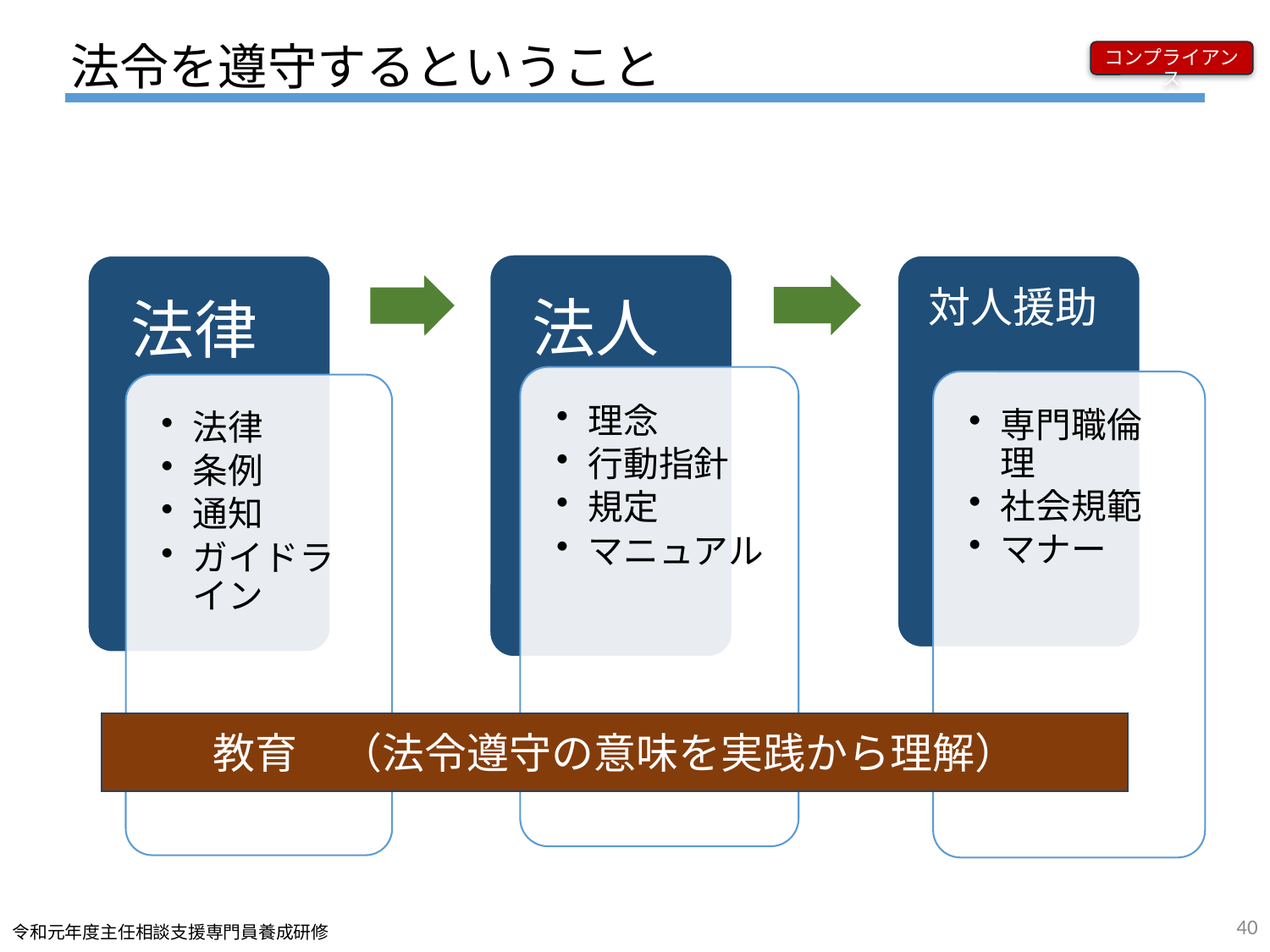

# 法令を遵守するということ
コンプライアンス
法律
法律
条例
通知
ガイドライン

法人
理念
行動指針
規定
マニュアル

対人援助
専門職倫理
社会規範
マナー
教育　（法令遵守の意味を実践から理解）
40
令和元年度主任相談支援専門員養成研修